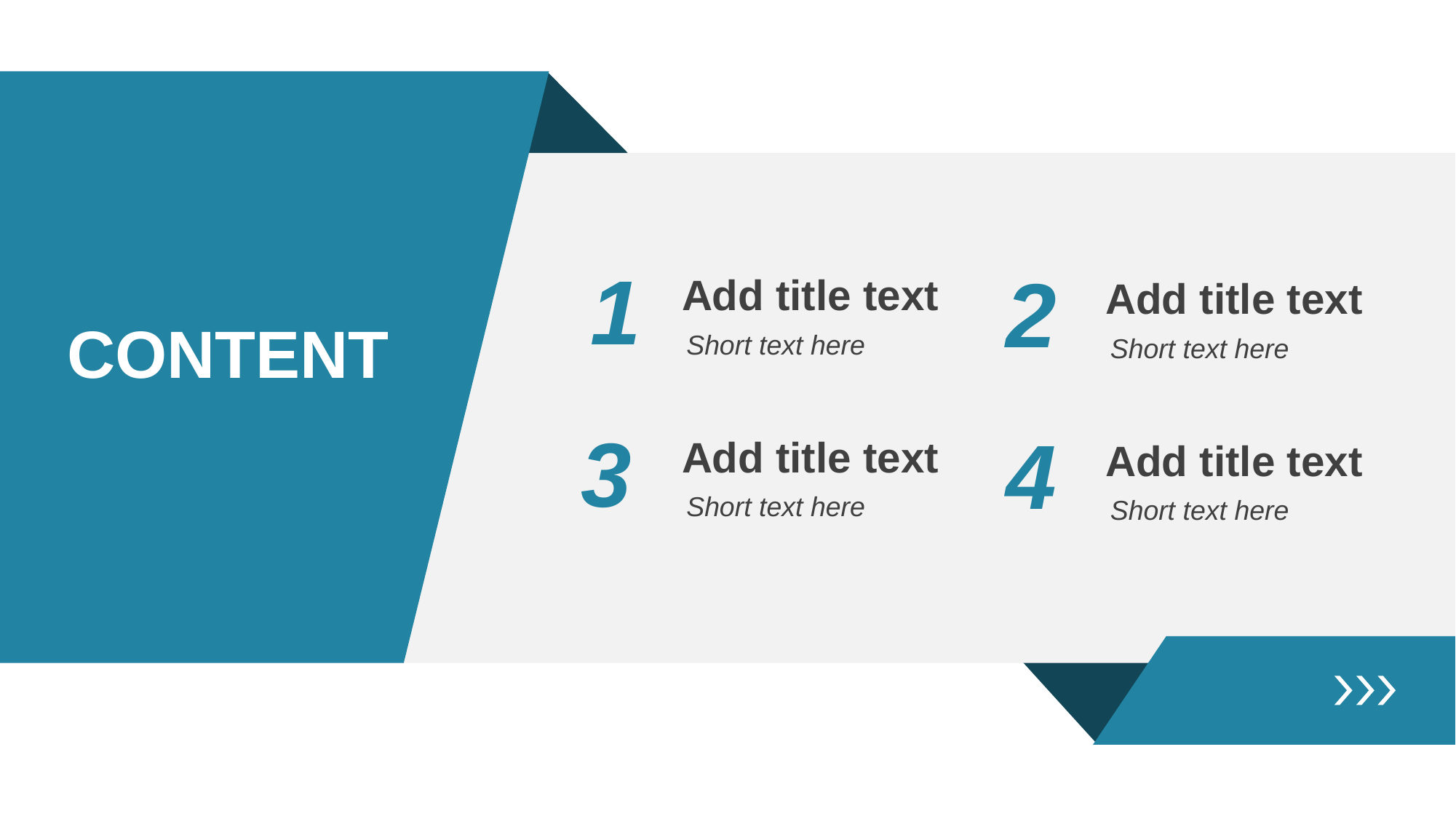

行业PPT模板http://www.1ppt.com/hangye/

1
2
Add title text
Add title text
CONTENT
Short text here
Short text here
3
4
Add title text
Add title text
Short text here
Short text here